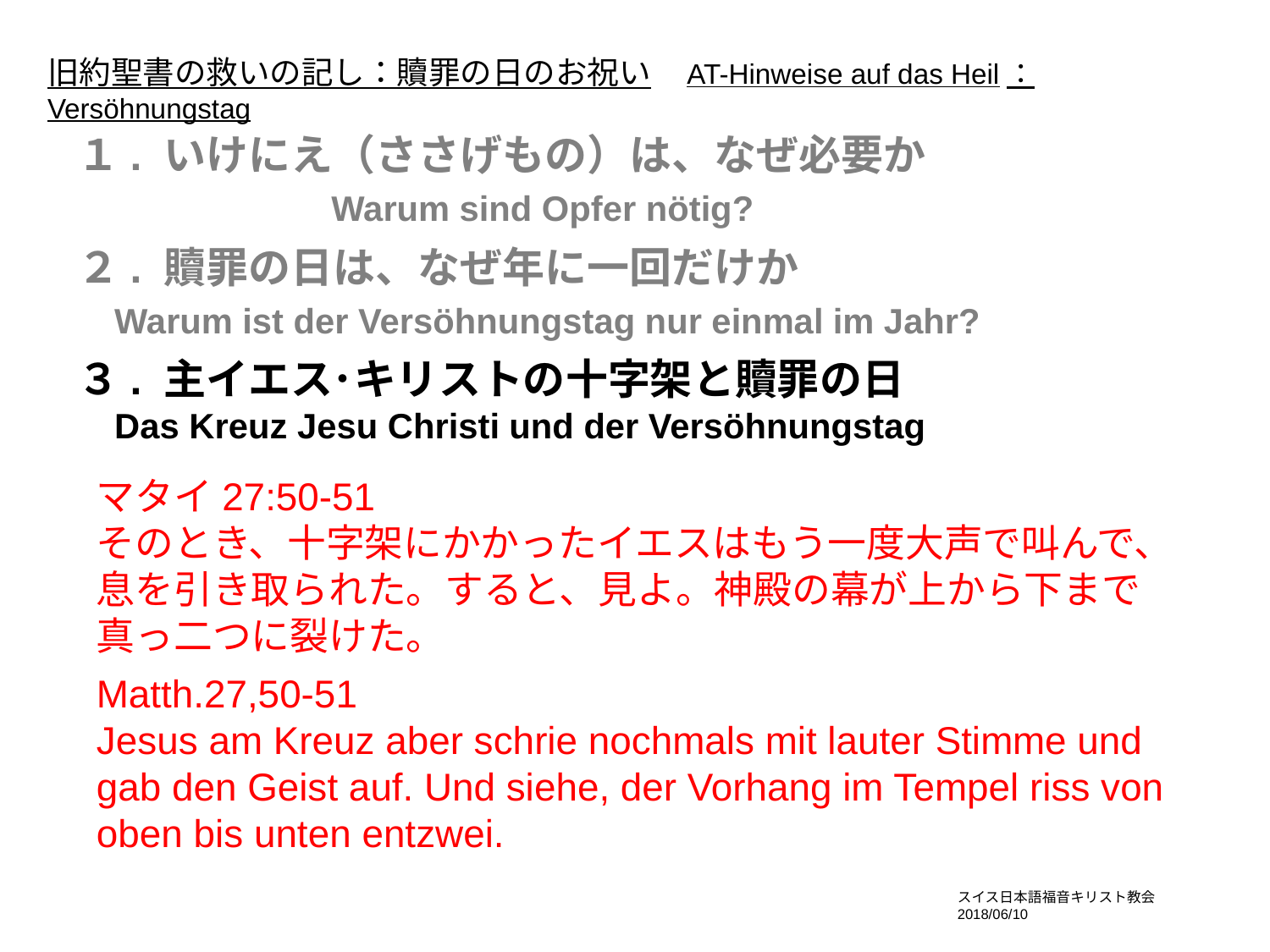

旧約聖書の救いの記し：贖罪の日のお祝い    AT-Hinweise auf das Heil：Versöhnungstag
１. いけにえ（ささげもの）は、なぜ必要か
　	　	Warum sind Opfer nötig?
２. 贖罪の日は、なぜ年に一回だけか
	Warum ist der Versöhnungstag nur einmal im Jahr?
３. 主イエス･キリストの十字架と贖罪の日
	Das Kreuz Jesu Christi und der Versöhnungstag
マタイ27:50-51
そのとき、十字架にかかったイエスはもう一度大声で叫んで、息を引き取られた。すると、見よ。神殿の幕が上から下まで真っ二つに裂けた。
Matth.27,50-51
Jesus am Kreuz aber schrie nochmals mit lauter Stimme und gab den Geist auf. Und siehe, der Vorhang im Tempel riss von oben bis unten entzwei.
スイス日本語福音キリスト教会　2018/06/10